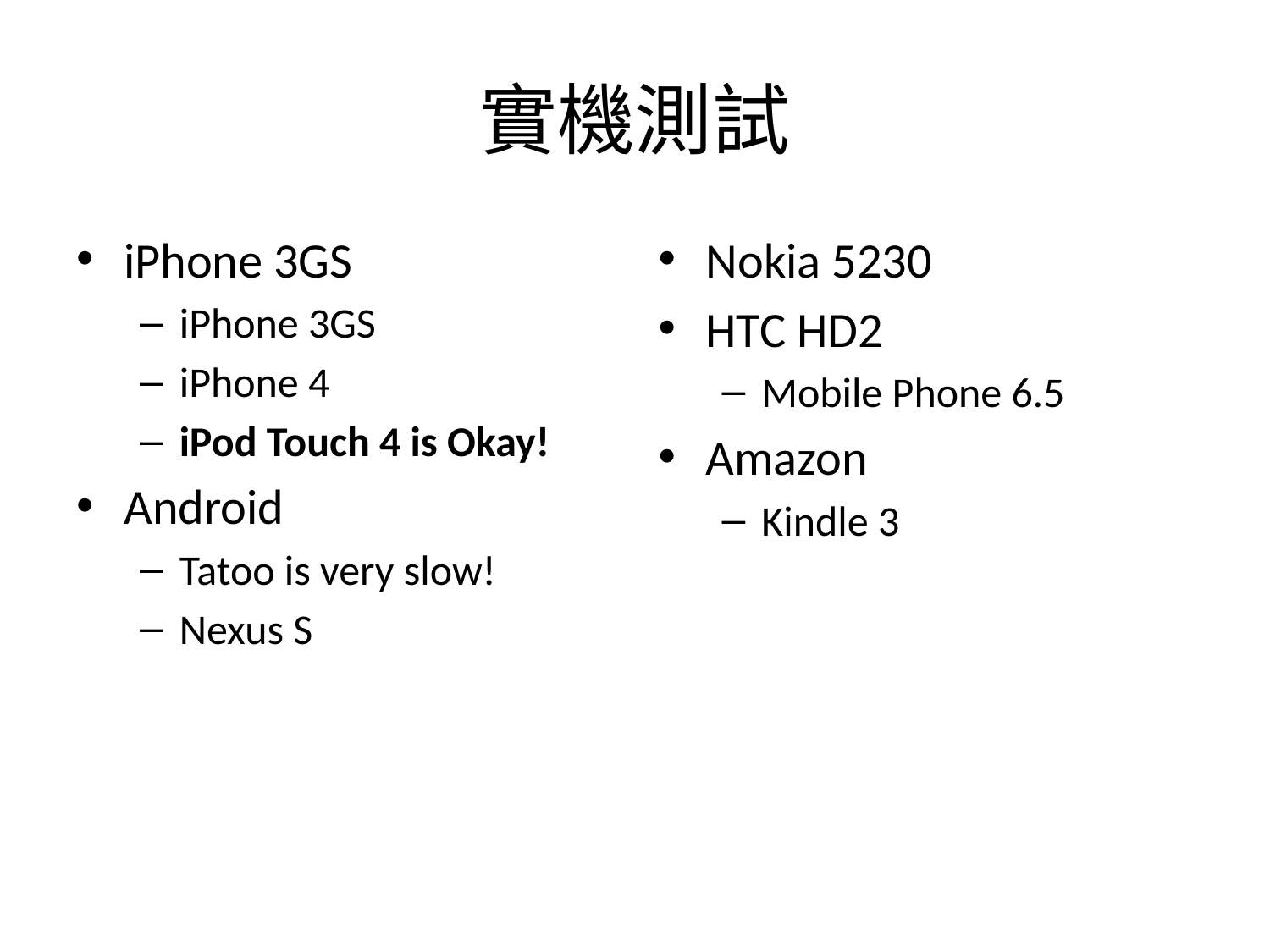

# 實機測試
iPhone 3GS
iPhone 3GS
iPhone 4
iPod Touch 4 is Okay!
Android
Tatoo is very slow!
Nexus S

Nokia 5230
HTC HD2
Mobile Phone 6.5
Amazon
Kindle 3